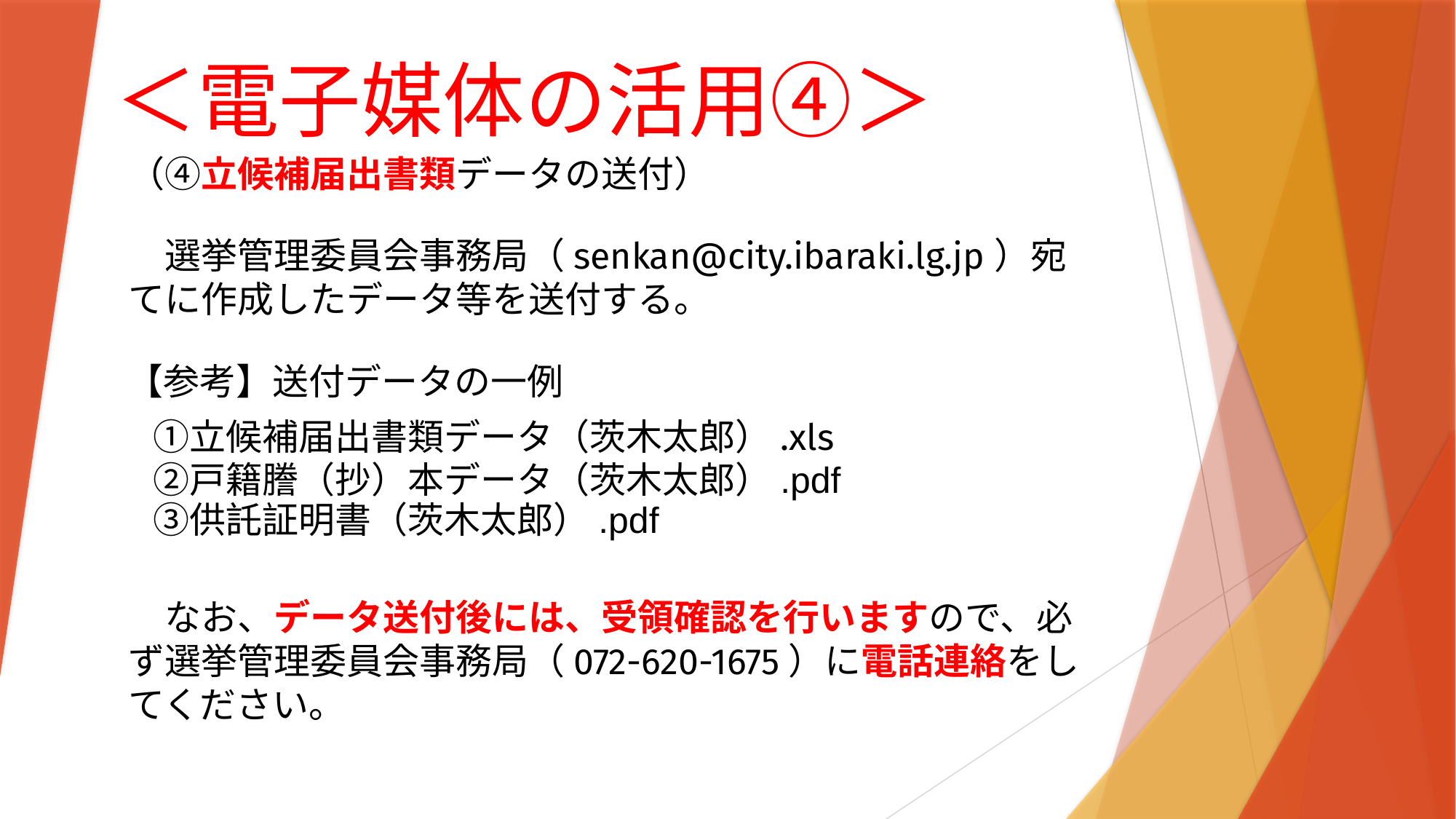

# ＜電子媒体の活用④＞
（④立候補届出書類データの送付）
　選挙管理委員会事務局（senkan@city.ibaraki.lg.jp）宛てに作成したデータ等を送付する。
　【参考】送付データの一例
　 ①立候補届出書類データ（茨木太郎）.xls
　 ②戸籍謄（抄）本データ（茨木太郎）.pdf
　 ③供託証明書（茨木太郎）.pdf
　なお、データ送付後には、受領確認を行いますので、必ず選挙管理委員会事務局（072-620-1675）に電話連絡をしてください。